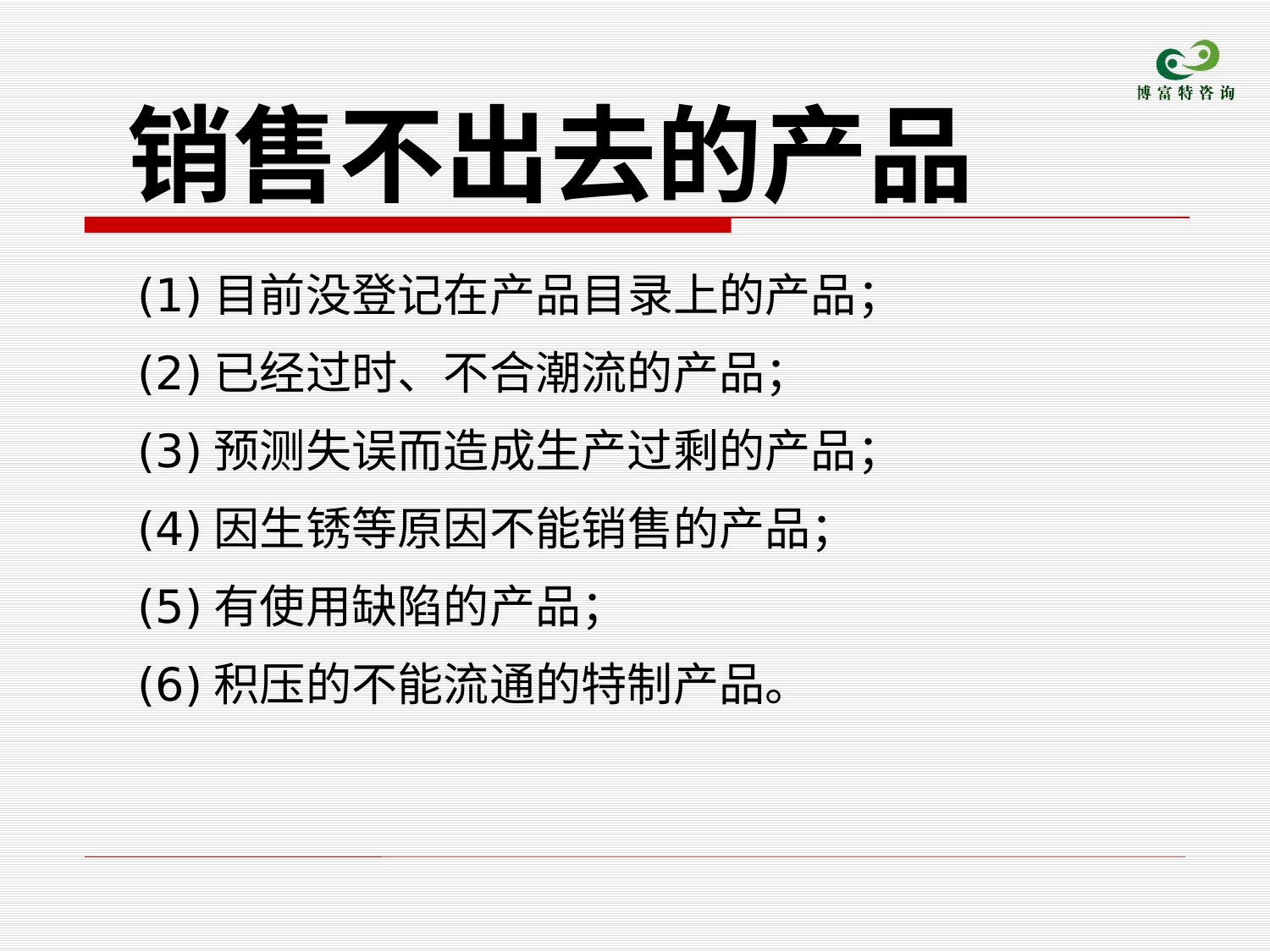

销售不出去的产品
(1)目前没登记在产品目录上的产品；
(2)已经过时、不合潮流的产品；
(3)预测失误而造成生产过剩的产品；
(4)因生锈等原因不能销售的产品；
(5)有使用缺陷的产品；
(6)积压的不能流通的特制产品。
121